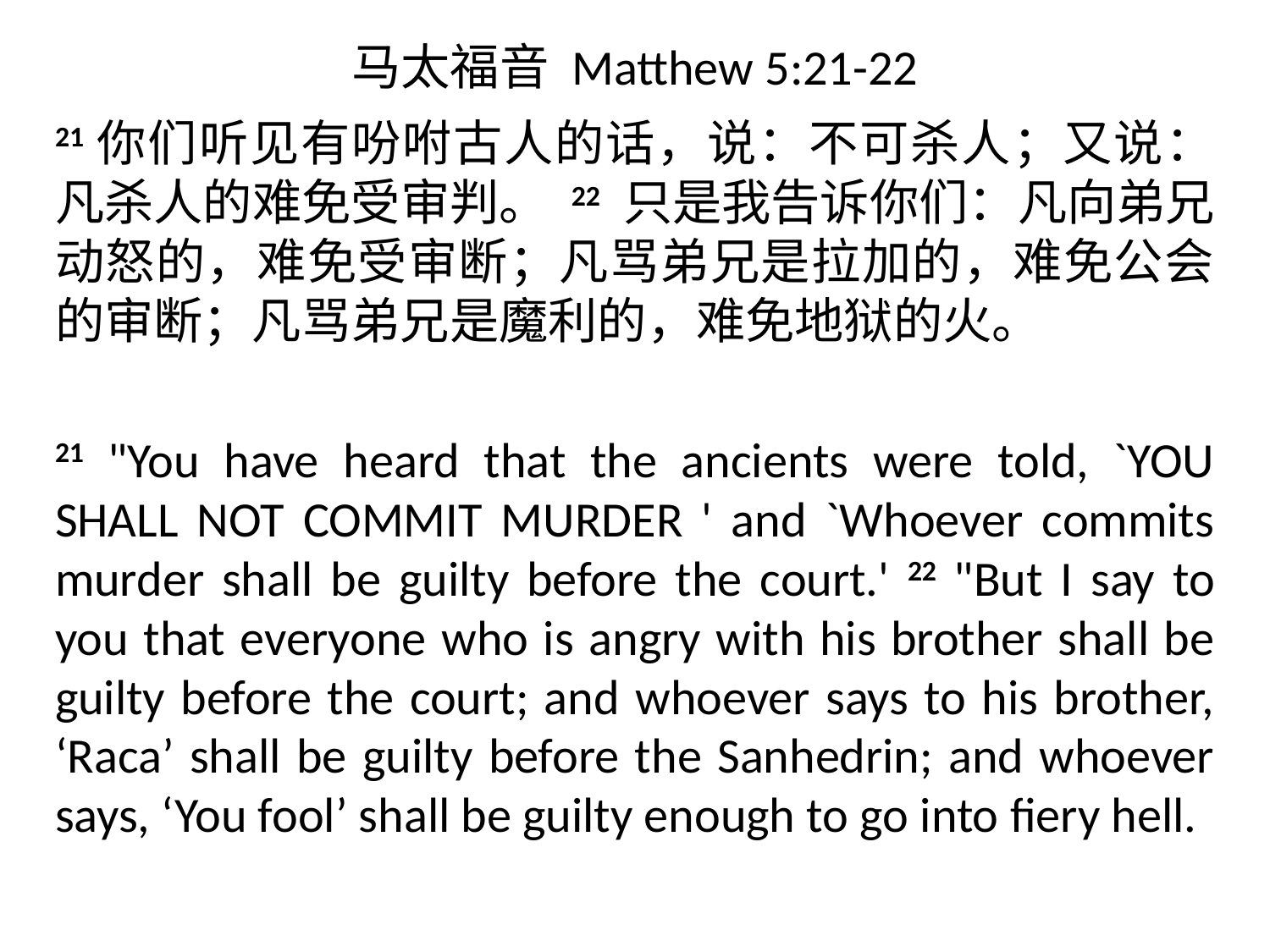

# 马太福音 Matthew 5:21-22
21你们听见有吩咐古人的话，说：不可杀人；又说：凡杀人的难免受审判。 22 只是我告诉你们：凡向弟兄动怒的，难免受审断；凡骂弟兄是拉加的，难免公会的审断；凡骂弟兄是魔利的，难免地狱的火。

21 "You have heard that the ancients were told, `YOU SHALL NOT COMMIT MURDER ' and `Whoever commits murder shall be guilty before the court.' 22 ​"But I say to you that everyone who is angry with his brother shall be guilty before the court; and whoever says to his brother, ‘Raca’ shall be guilty before the Sanhedrin; and whoever says, ‘You fool’ shall be guilty enough to go into fiery hell.